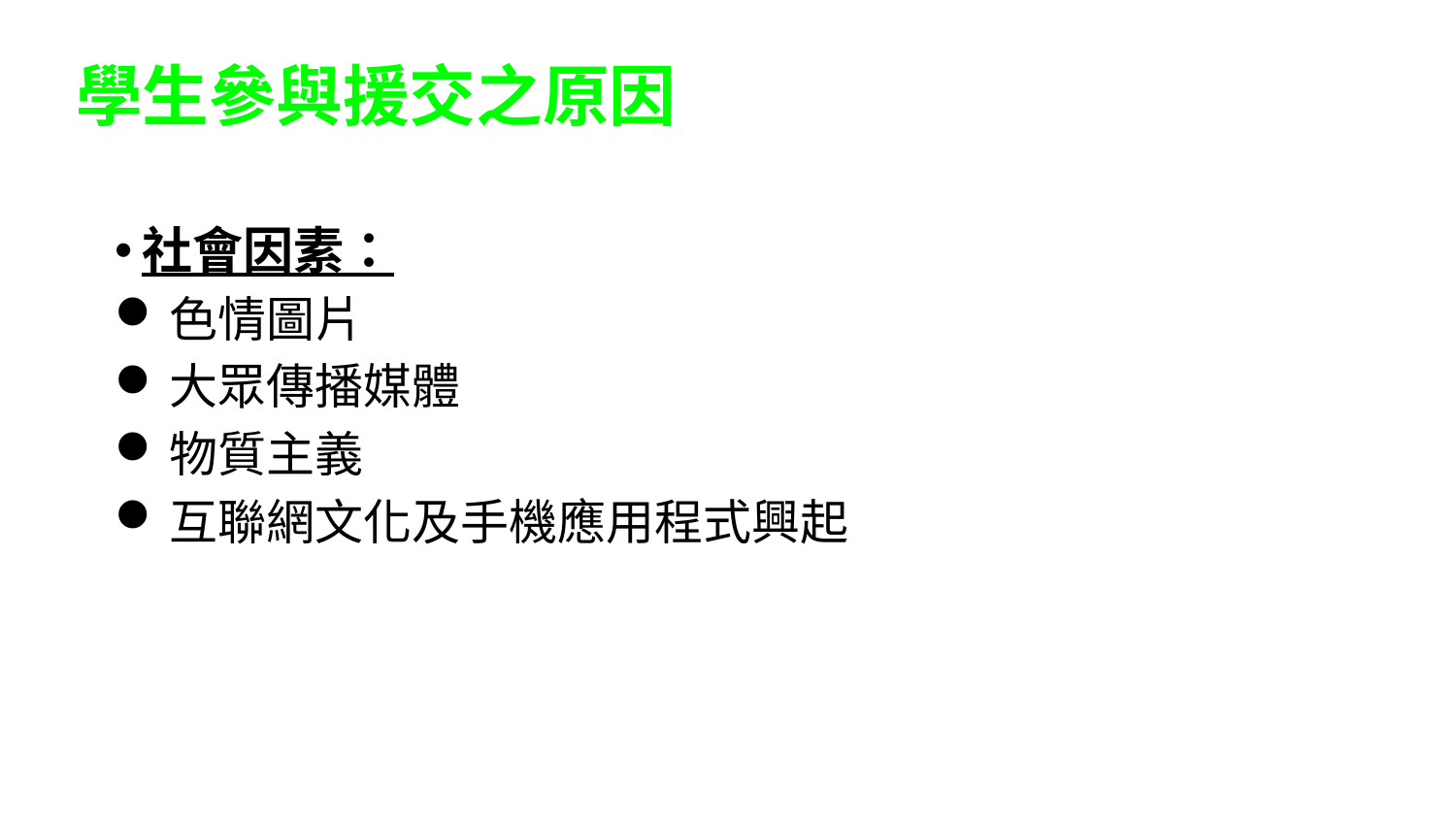

# 學生參與援交之原因
社會因素：
色情圖片
大眾傳播媒體
物質主義
互聯網文化及手機應用程式興起